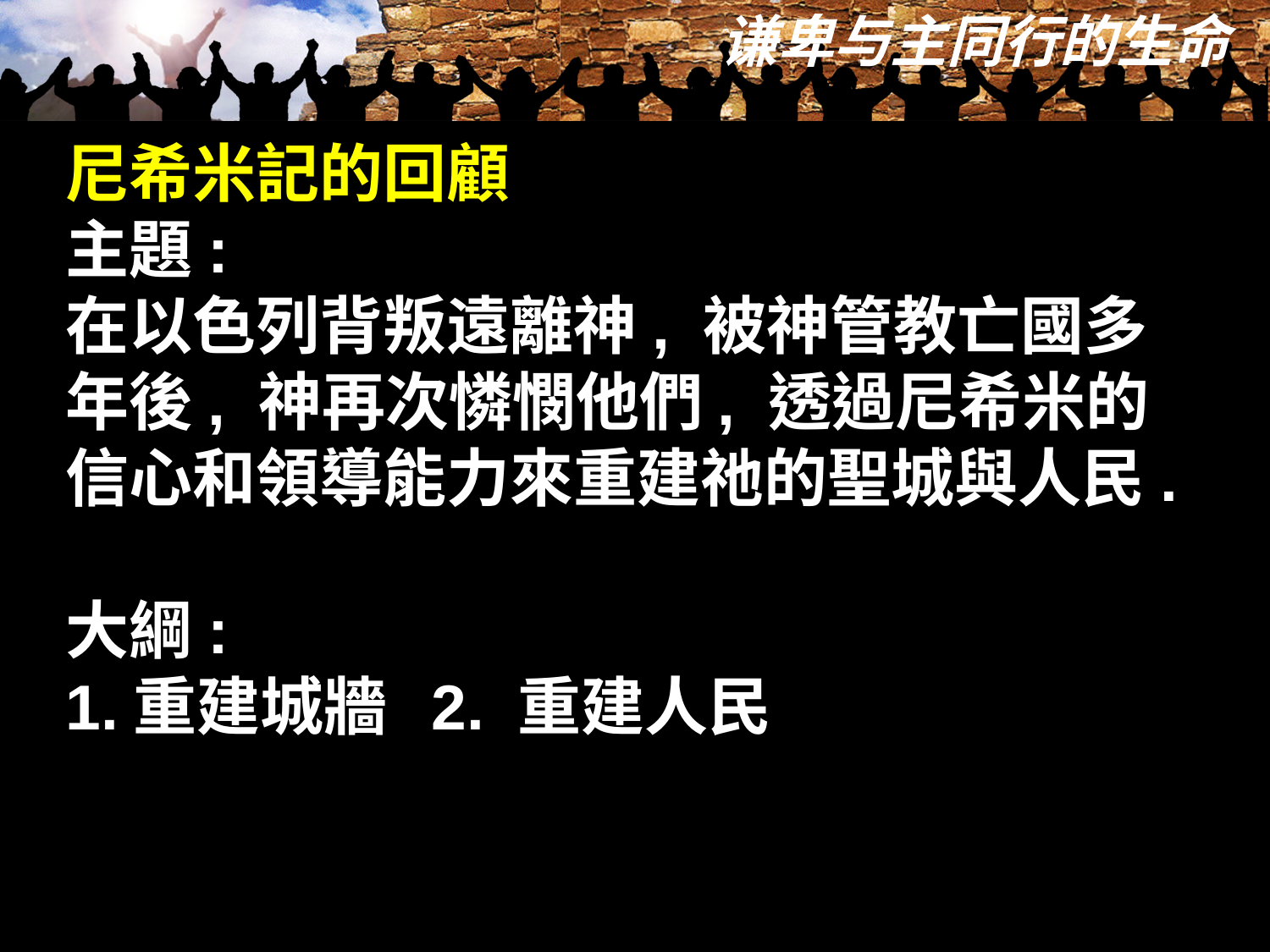

尼希米記的回顧
主題:
在以色列背叛遠離神, 被神管教亡國多年後, 神再次憐憫他們, 透過尼希米的信心和領導能力來重建祂的聖城與人民.

大綱:
1.重建城牆  2. 重建人民